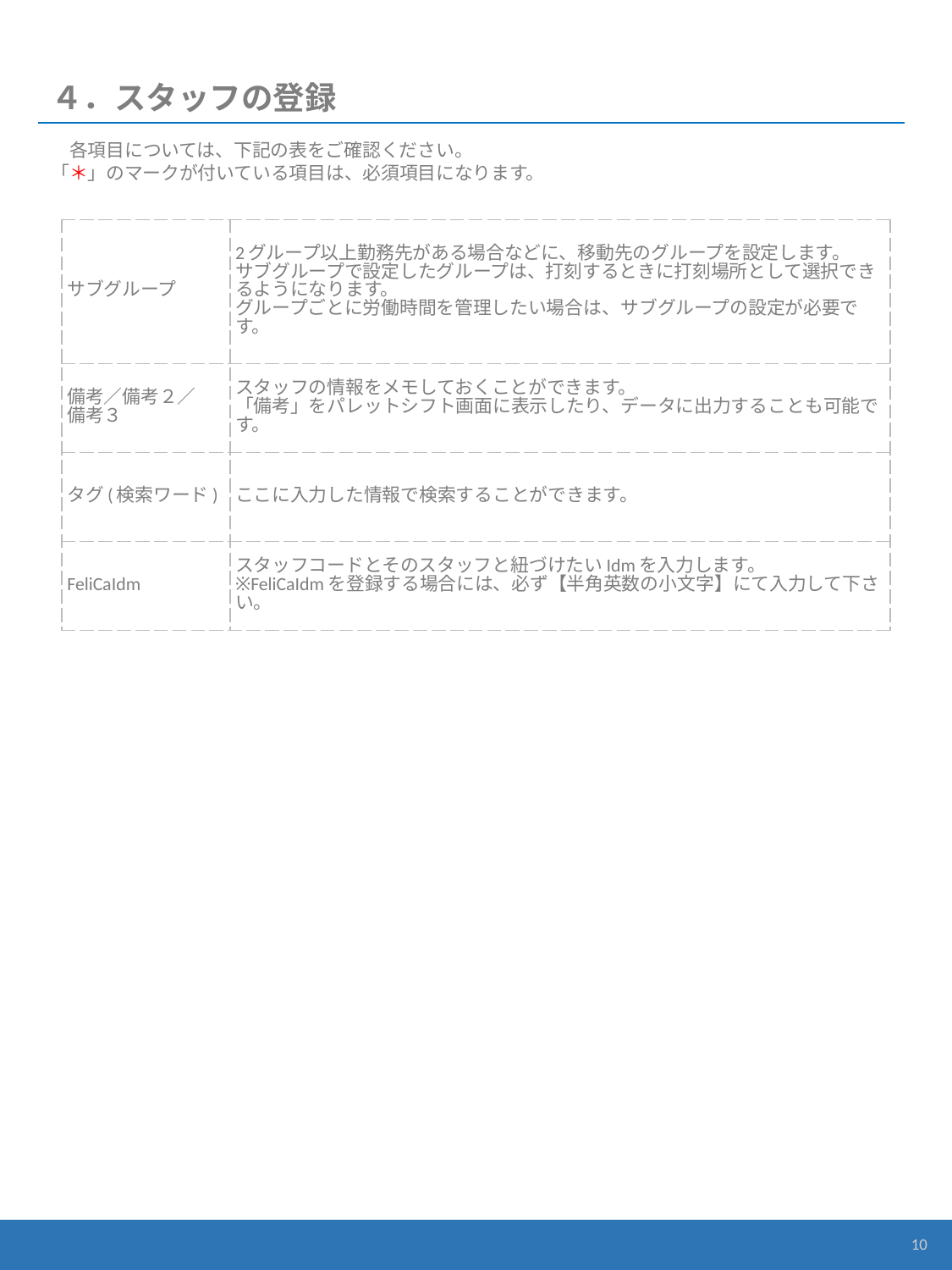

# ４．スタッフの登録
　各項目については、下記の表をご確認ください。
「＊」のマークが付いている項目は、必須項目になります。
| サブグループ | 2グループ以上勤務先がある場合などに、移動先のグループを設定します。 サブグループで設定したグループは、打刻するときに打刻場所として選択できるようになります。 グループごとに労働時間を管理したい場合は、サブグループの設定が必要です。 |
| --- | --- |
| 備考／備考２／ 備考３ | スタッフの情報をメモしておくことができます。 「備考」をパレットシフト画面に表示したり、データに出力することも可能です。 |
| タグ(検索ワード) | ここに入力した情報で検索することができます。 |
| FeliCaIdm | スタッフコードとそのスタッフと紐づけたいIdmを入力します。 ※FeliCaIdmを登録する場合には、必ず【半角英数の小文字】にて入力して下さい。 |
10